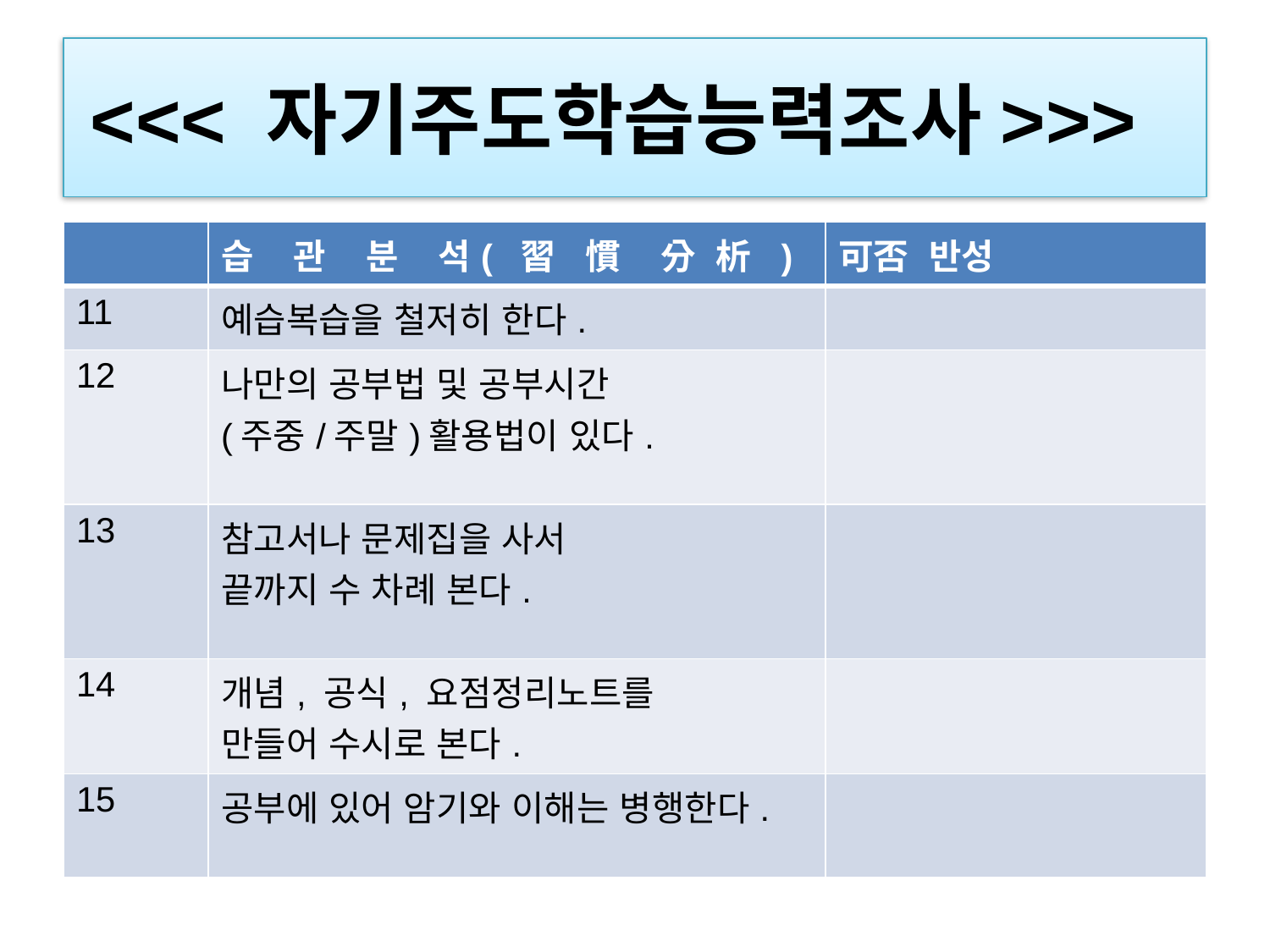

# <<< 자기주도학습능력조사>>>
|  | 습    관    분    석(  習   慣    分  析  ) | 可否 반성 |
| --- | --- | --- |
| 11 | 예습복습을 철저히 한다. |  |
| 12 | 나만의 공부법 및 공부시간 (주중/주말)활용법이 있다. |  |
| 13 | 참고서나 문제집을 사서 끝까지 수 차례 본다. |  |
| 14 | 개념, 공식, 요점정리노트를 만들어 수시로 본다. |  |
| 15 | 공부에 있어 암기와 이해는 병행한다. |  |